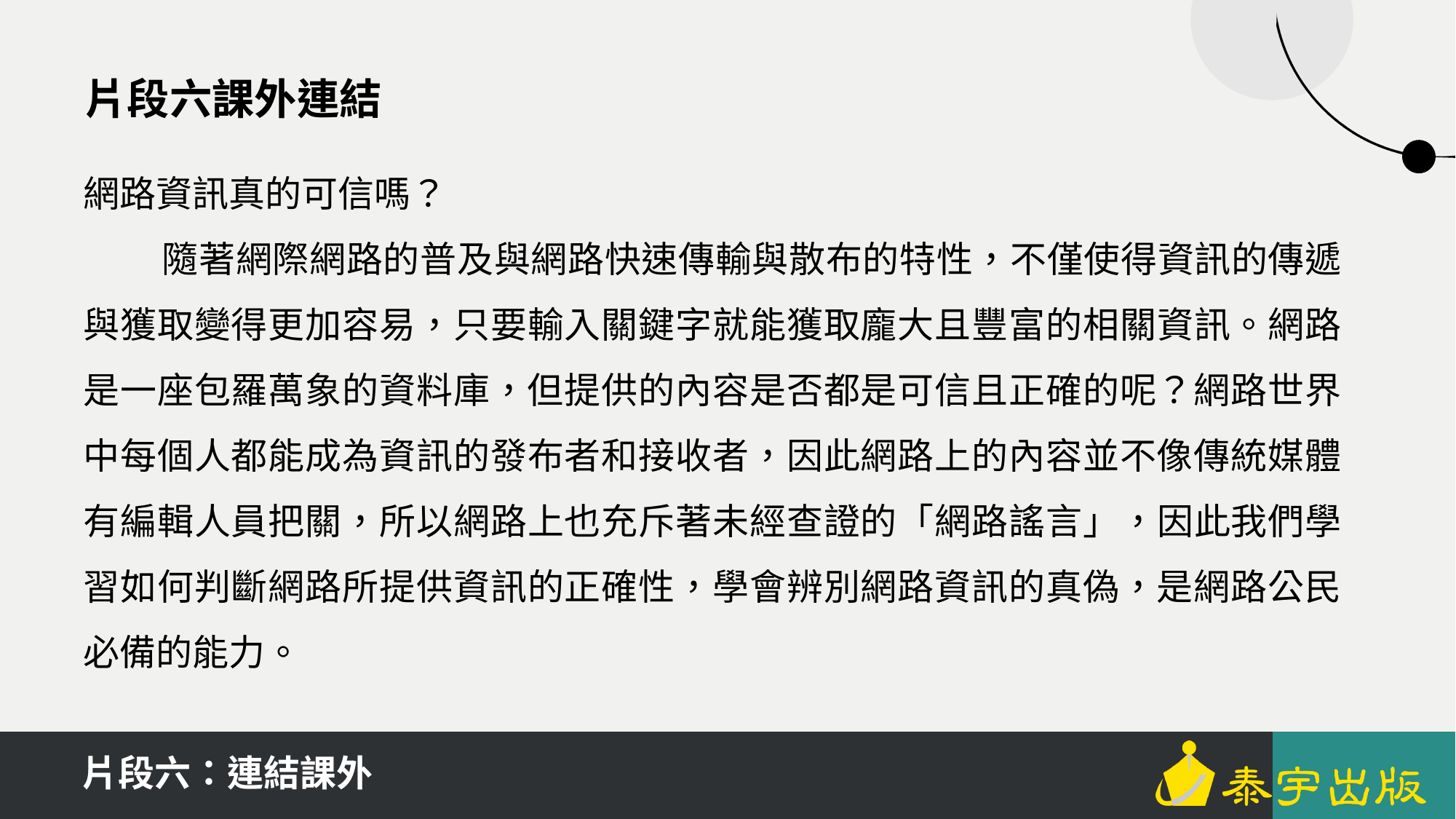

片段六課外連結
網路資訊真的可信嗎？
        隨著網際網路的普及與網路快速傳輸與散布的特性，不僅使得資訊的傳遞與獲取變得更加容易，只要輸入關鍵字就能獲取龐大且豐富的相關資訊。網路是一座包羅萬象的資料庫，但提供的內容是否都是可信且正確的呢？網路世界中每個人都能成為資訊的發布者和接收者，因此網路上的內容並不像傳統媒體有編輯人員把關，所以網路上也充斥著未經查證的「網路謠言」，因此我們學習如何判斷網路所提供資訊的正確性，學會辨別網路資訊的真偽，是網路公民必備的能力。
片段六：連結課外